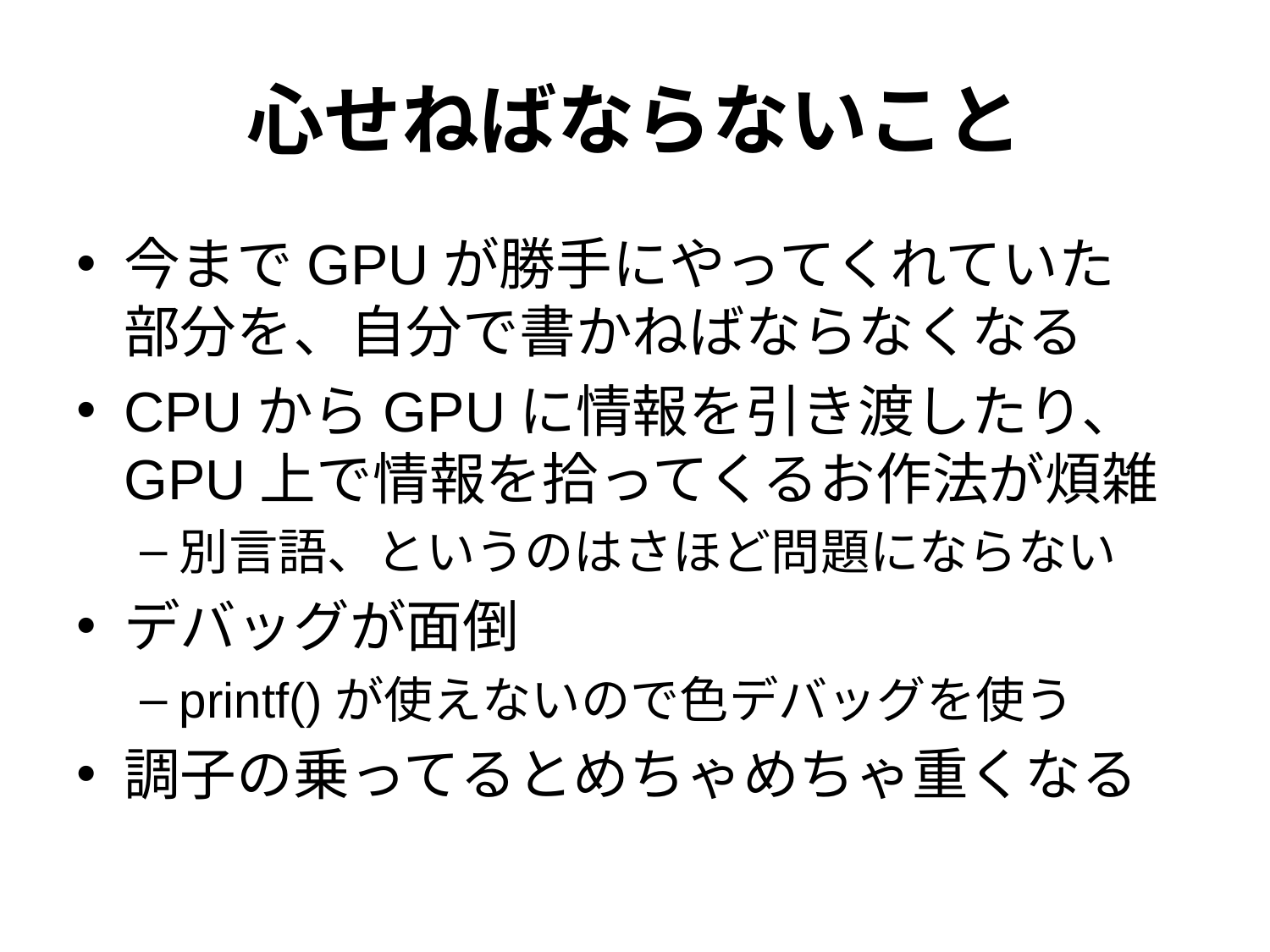

# 心せねばならないこと
今までGPUが勝手にやってくれていた
部分を、自分で書かねばならなくなる
CPUからGPUに情報を引き渡したり、
GPU上で情報を拾ってくるお作法が煩雑
別言語、というのはさほど問題にならない
デバッグが面倒
printf()が使えないので色デバッグを使う
調子の乗ってるとめちゃめちゃ重くなる